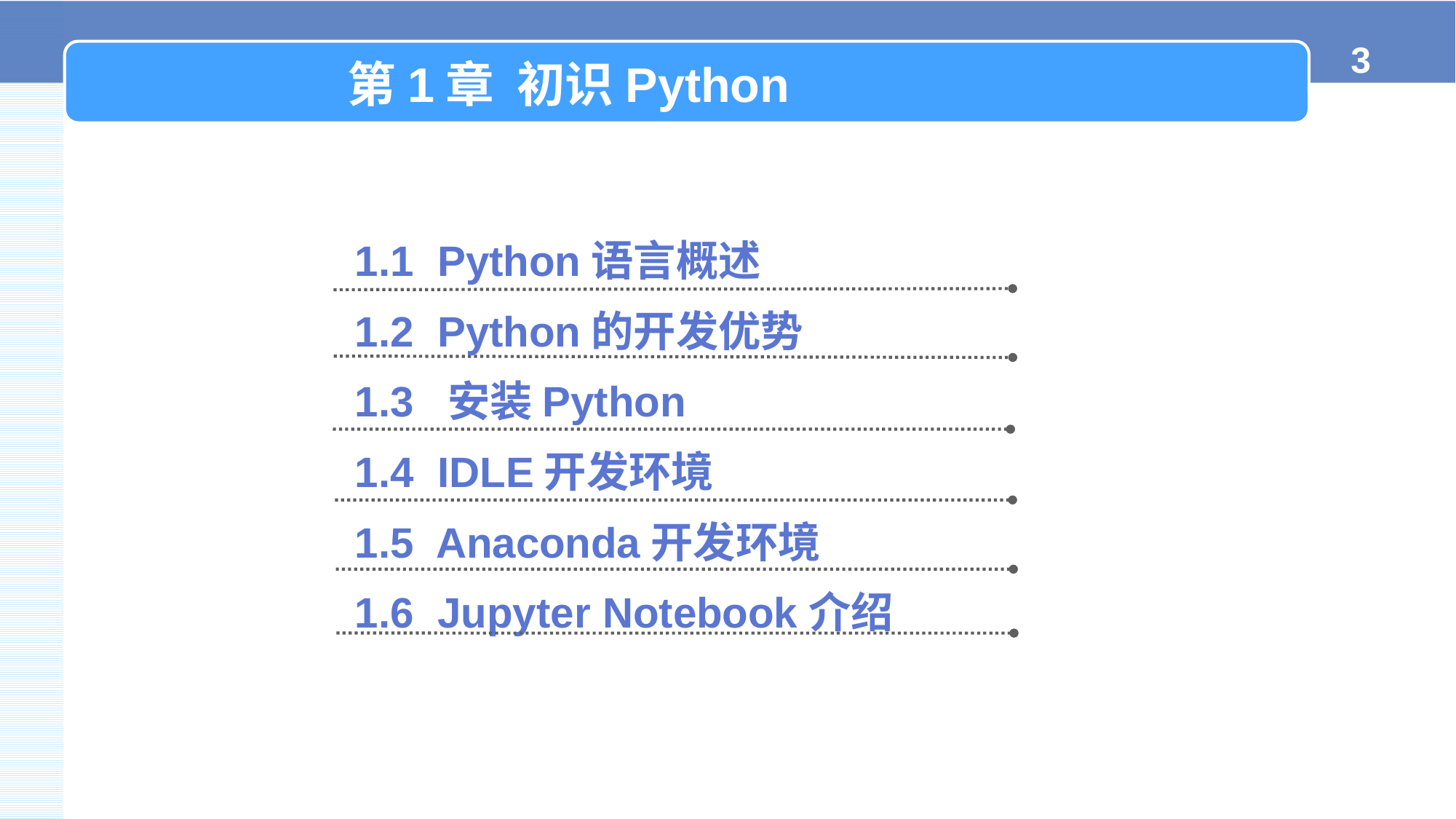

第1章  初识Python
1.1  Python语言概述

1.2  Python的开发优势

1.3  安装Python

1.4  IDLE开发环境

1.5  Anaconda开发环境

1.6  Jupyter Notebook介绍